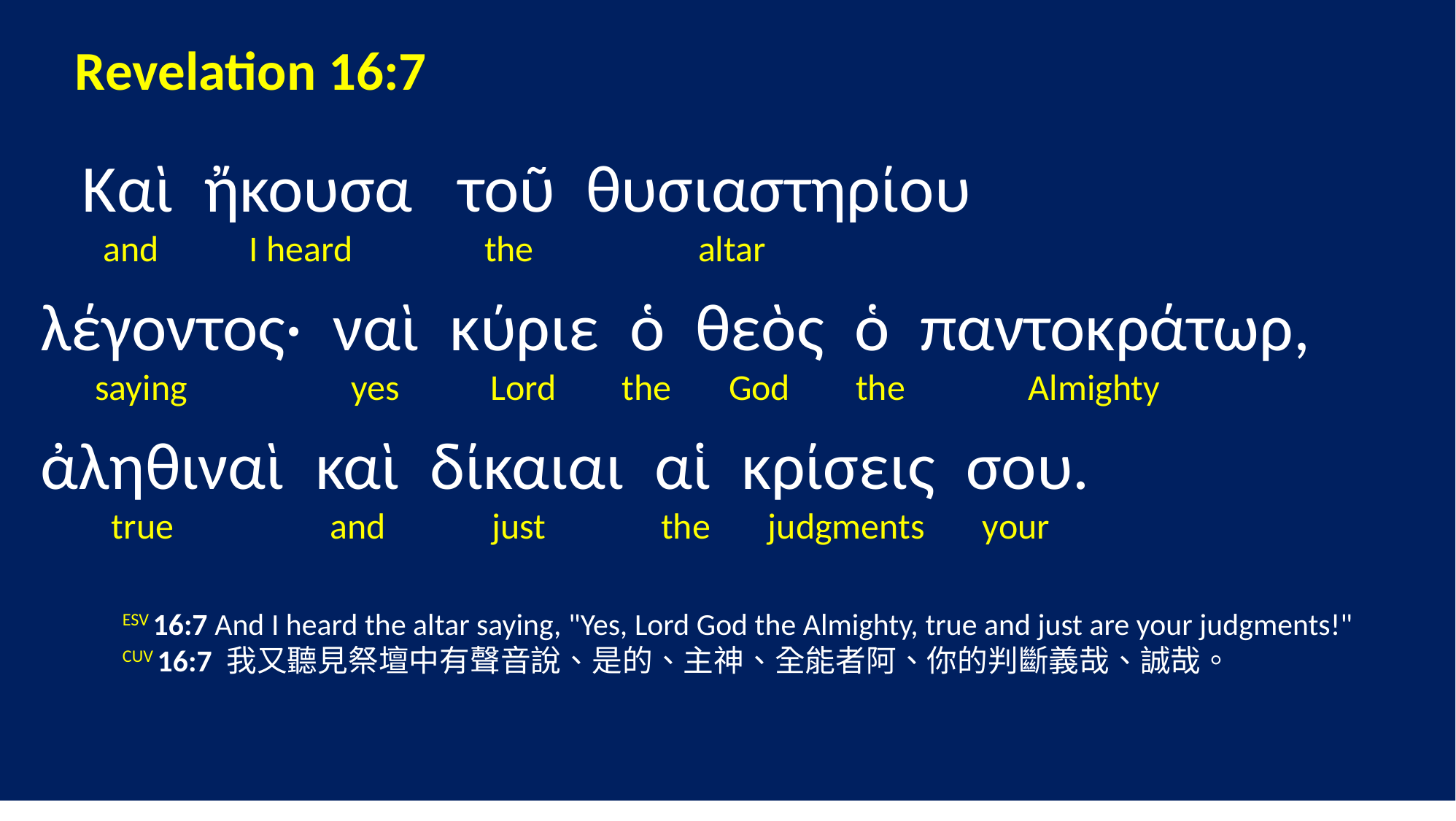

Revelation 16:7

      Καὶ  ἤκουσα   τοῦ  θυσιαστηρίου
           and           I heard                the                    altar

  λέγοντος·  ναὶ  κύριε  ὁ  θεὸς  ὁ  παντοκράτωρ,
          saying                    yes           Lord        the       God        the               Almighty

  ἀληθιναὶ  καὶ  δίκαιαι  αἱ  κρίσεις  σου.
            true                   and             just              the       judgments       your

	ESV 16:7 And I heard the altar saying, "Yes, Lord God the Almighty, true and just are your judgments!"
	CUV 16:7 我又聽見祭壇中有聲音說、是的、主神、全能者阿、你的判斷義哉、誠哉。